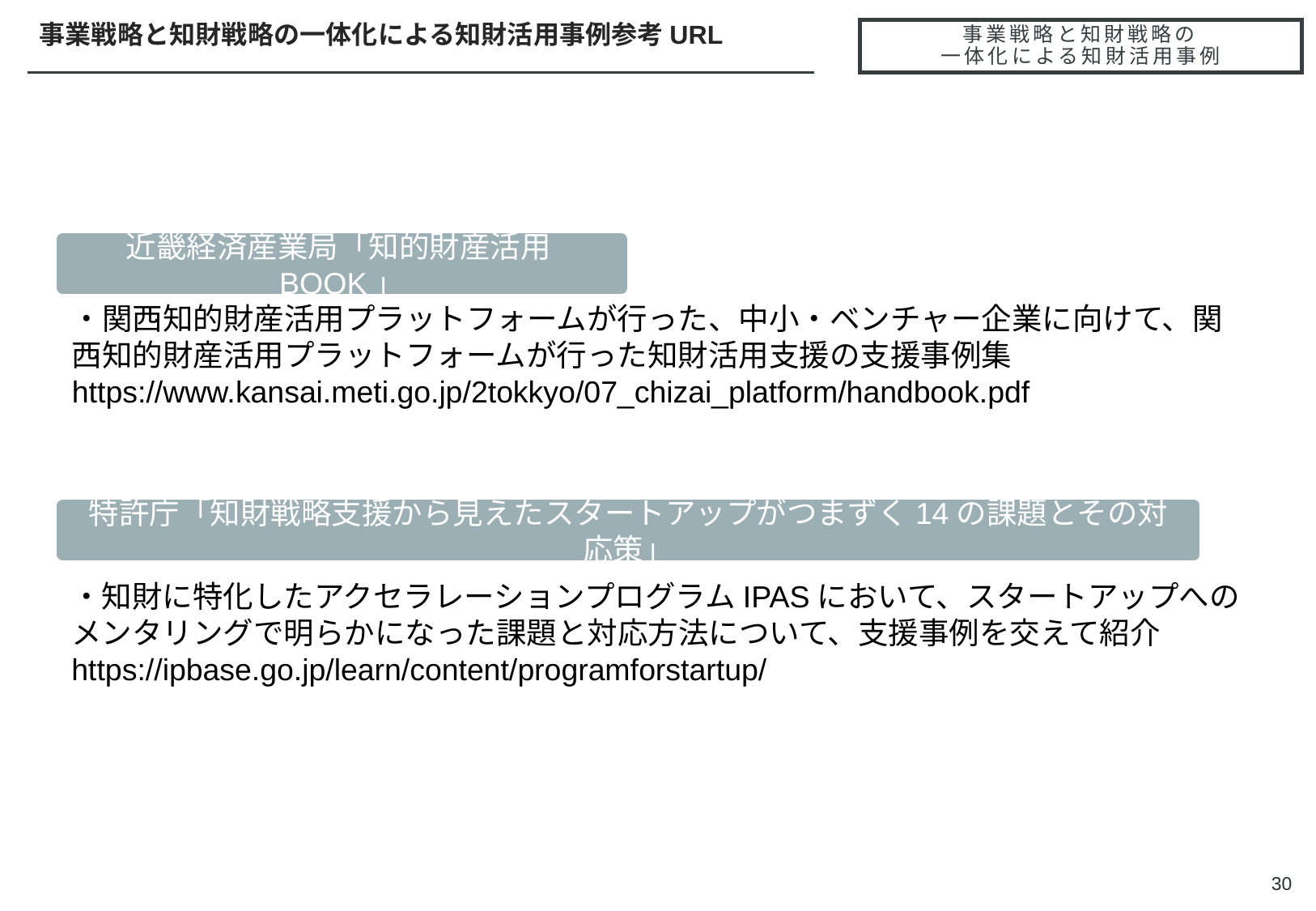

事業戦略と知財戦略の一体化による知財活用事例参考URL
# 事業戦略と知財戦略の 一体化による知財活用事例
近畿経済産業局「知的財産活用BOOK」
・関西知的財産活用プラットフォームが行った、中小・ベンチャー企業に向けて、関西知的財産活用プラットフォームが行った知財活用支援の支援事例集
https://www.kansai.meti.go.jp/2tokkyo/07_chizai_platform/handbook.pdf
特許庁「知財戦略支援から見えたスタートアップがつまずく14の課題とその対応策」
・知財に特化したアクセラレーションプログラムIPASにおいて、スタートアップへのメンタリングで明らかになった課題と対応方法について、支援事例を交えて紹介
https://ipbase.go.jp/learn/content/programforstartup/
30